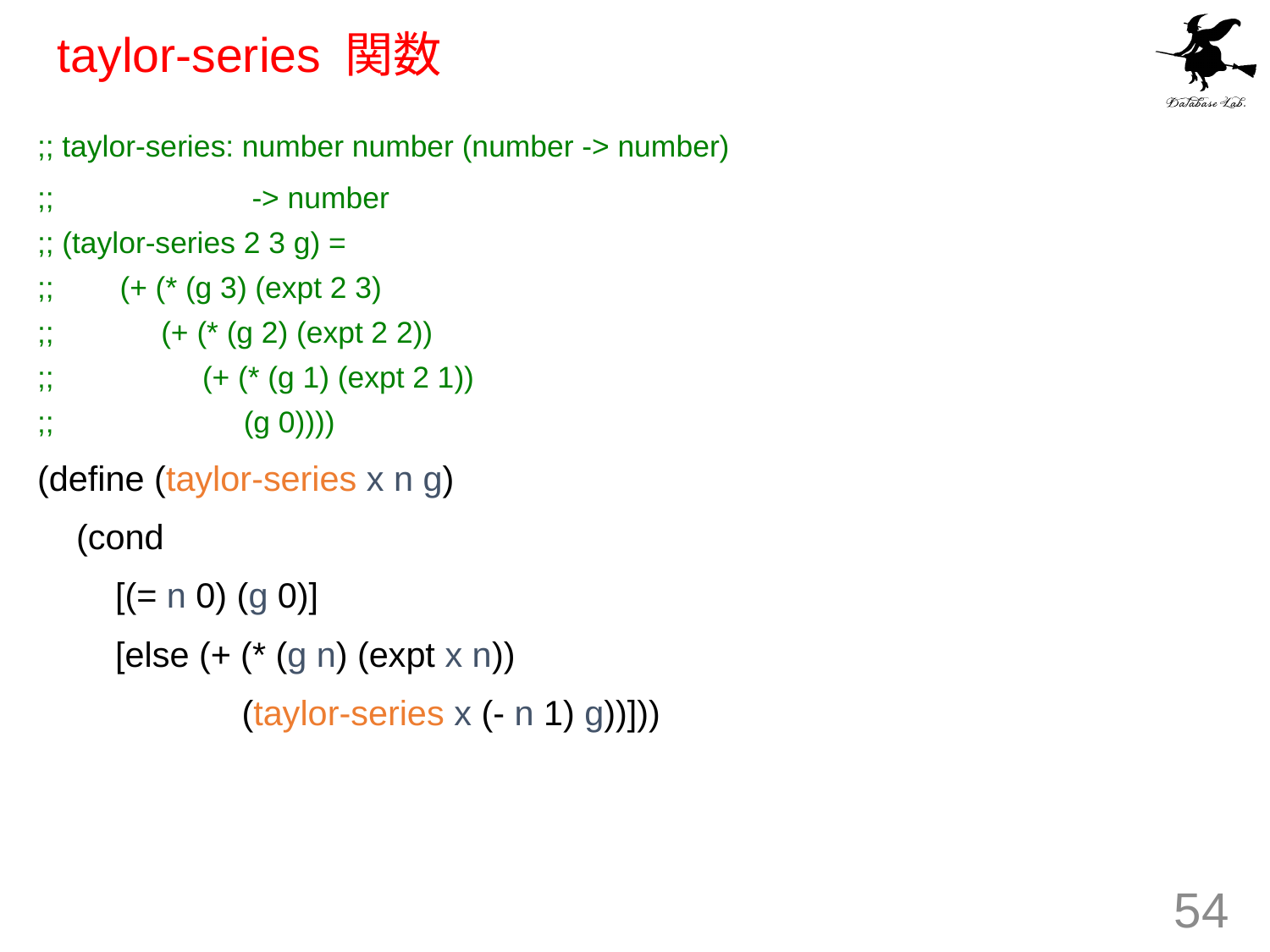

# taylor-series 関数
;; taylor-series: number number (number -> number)
;;                        -> number
;; (taylor-series 2 3 g) =
;;        (+ (* (g 3) (expt 2 3)
;;             (+ (* (g 2) (expt 2 2))
;;                  (+ (* (g 1) (expt 2 1))
;;                       (g 0))))
(define (taylor-series x n g)
    (cond
        [(= n 0) (g 0)]
        [else (+ (* (g n) (expt x n))
                     (taylor-series x (- n 1) g))]))

54